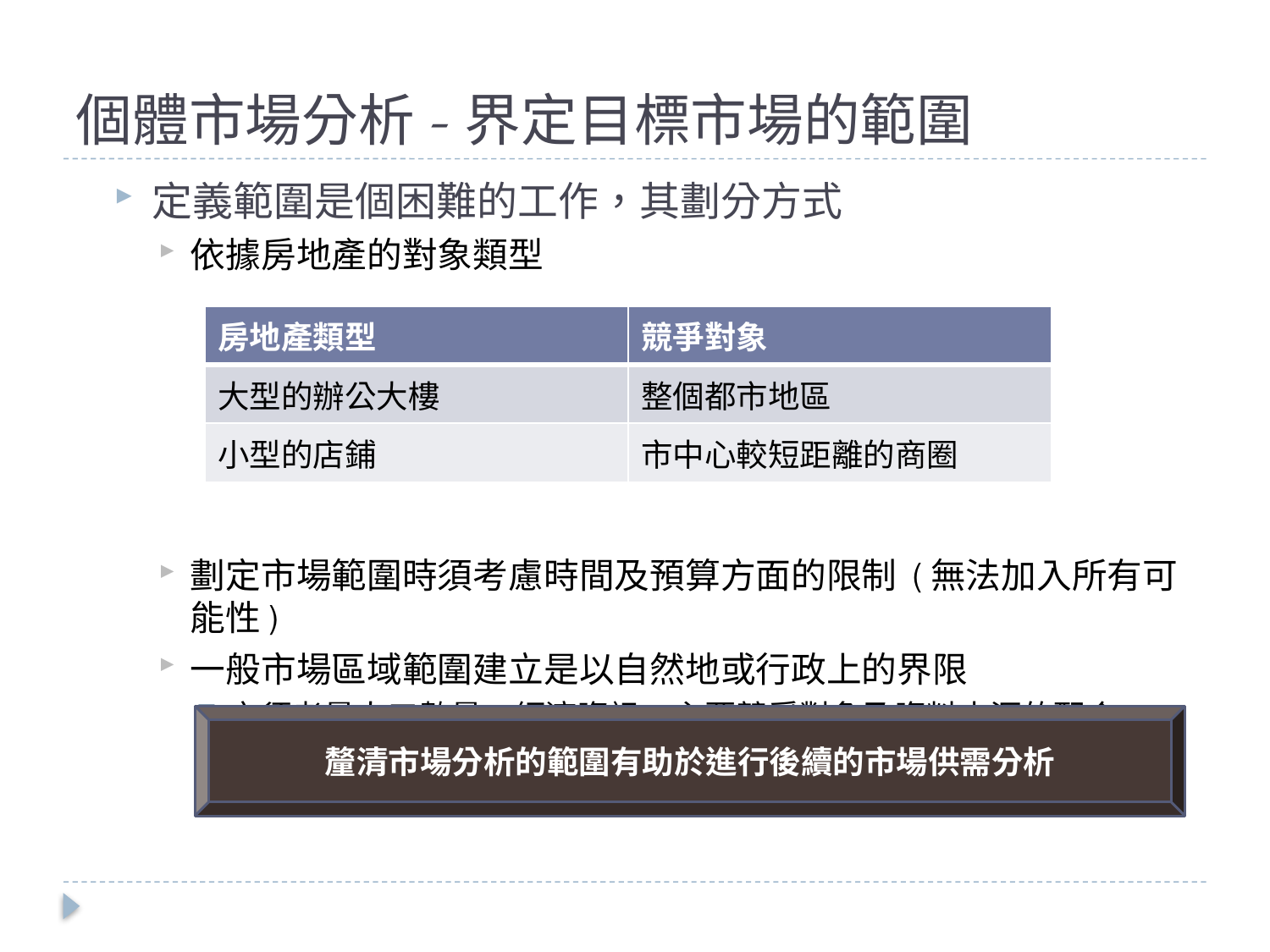

# 個體市場分析-界定目標市場的範圍
定義範圍是個困難的工作，其劃分方式
依據房地產的對象類型

劃定市場範圍時須考慮時間及預算方面的限制 (無法加入所有可能性)
一般市場區域範圍建立是以自然地或行政上的界限
亦須考量人口數量、經濟資訊、主要競爭對象及資料來源的配合
| 房地產類型 | 競爭對象 |
| --- | --- |
| 大型的辦公大樓 | 整個都市地區 |
| 小型的店鋪 | 市中心較短距離的商圈 |
釐清市場分析的範圍有助於進行後續的市場供需分析